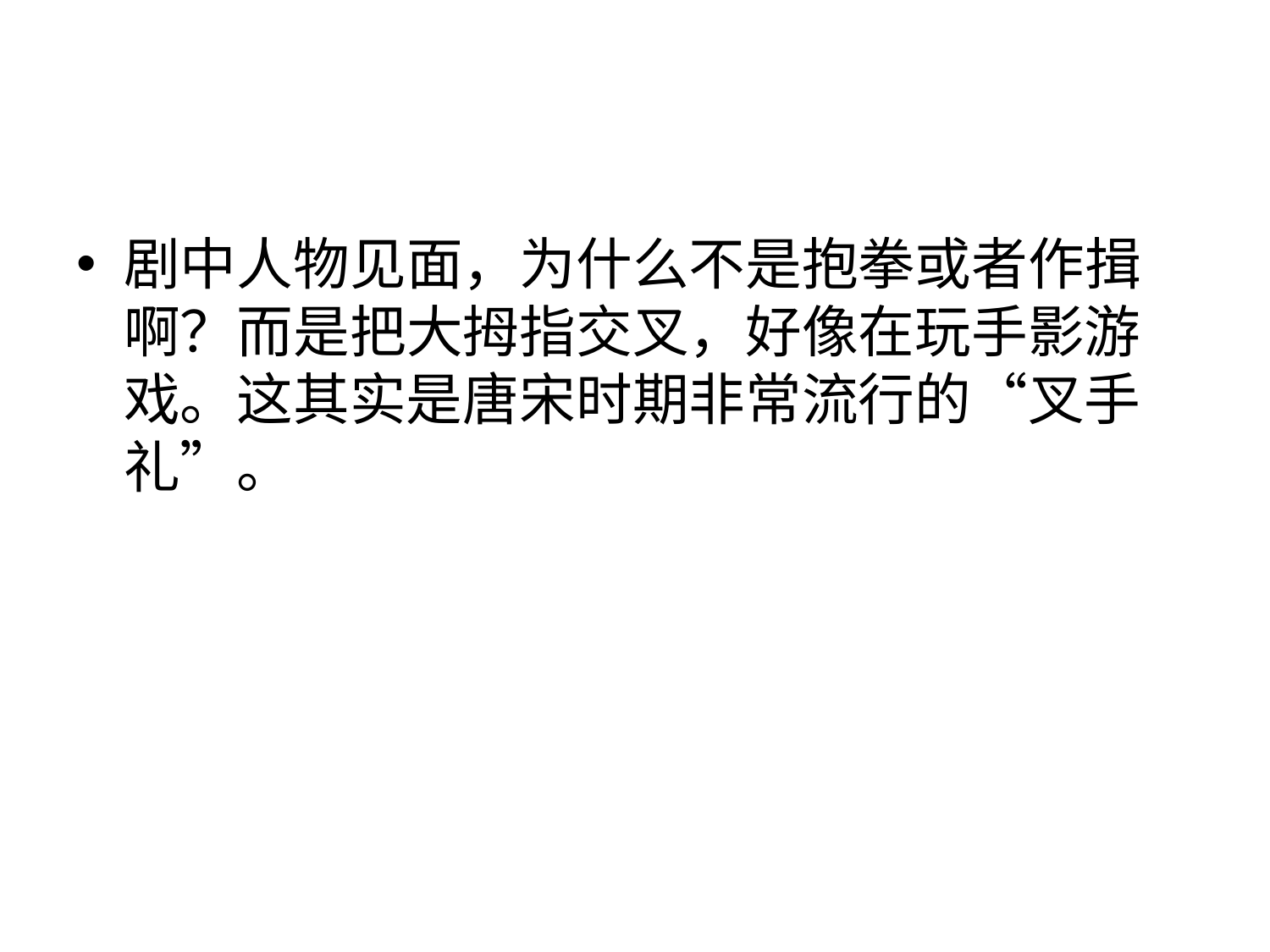

#
剧中人物见面，为什么不是抱拳或者作揖啊？而是把大拇指交叉，好像在玩手影游戏。这其实是唐宋时期非常流行的“叉手礼”。